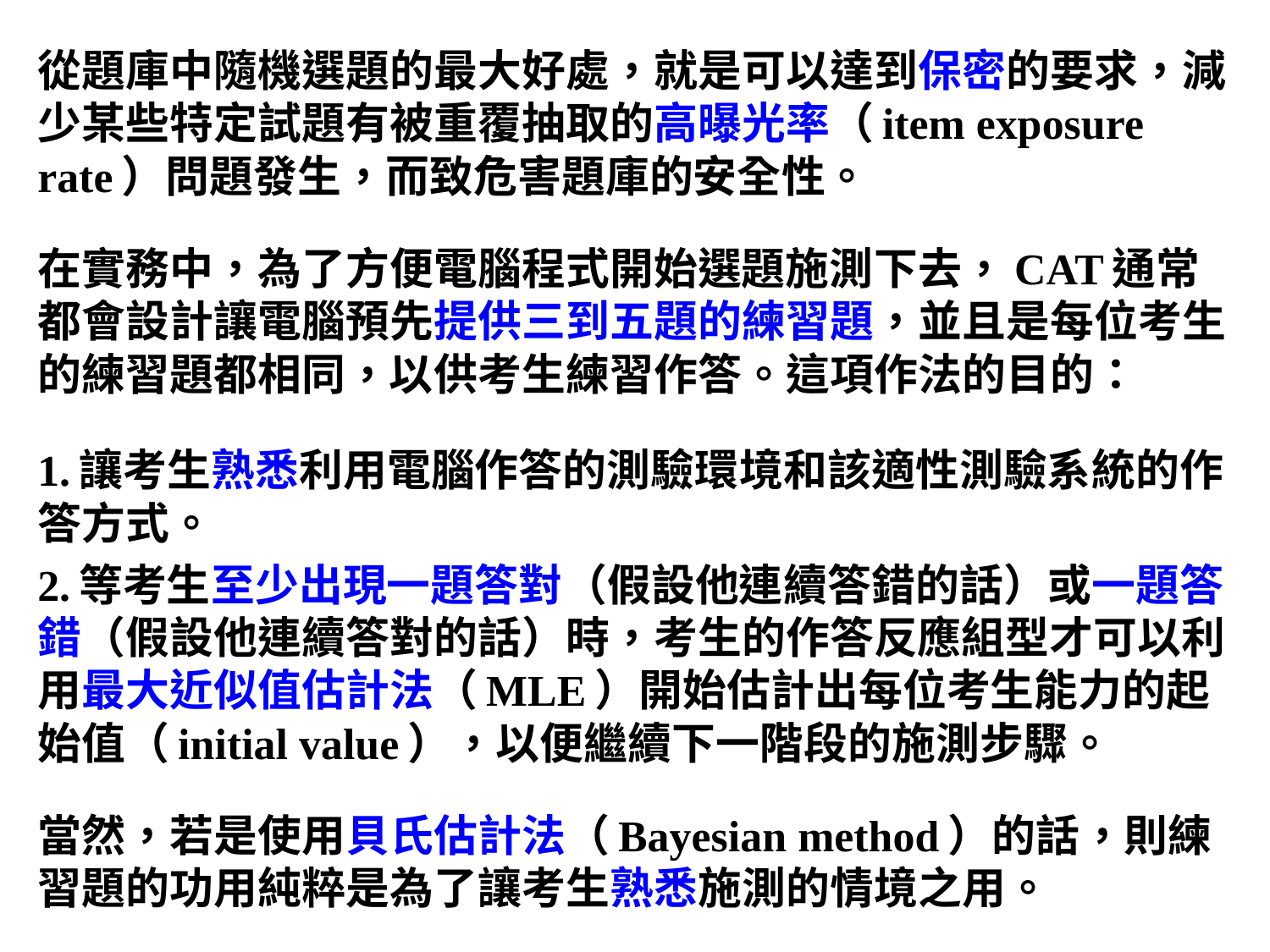

從題庫中隨機選題的最大好處，就是可以達到保密的要求，減少某些特定試題有被重覆抽取的高曝光率（item exposure rate）問題發生，而致危害題庫的安全性。

在實務中，為了方便電腦程式開始選題施測下去，CAT通常都會設計讓電腦預先提供三到五題的練習題，並且是每位考生的練習題都相同，以供考生練習作答。這項作法的目的：

1.讓考生熟悉利用電腦作答的測驗環境和該適性測驗系統的作答方式。
2.等考生至少出現一題答對（假設他連續答錯的話）或一題答錯（假設他連續答對的話）時，考生的作答反應組型才可以利用最大近似值估計法（MLE）開始估計出每位考生能力的起始值（initial value），以便繼續下一階段的施測步驟。

當然，若是使用貝氏估計法（Bayesian method）的話，則練習題的功用純粹是為了讓考生熟悉施測的情境之用。